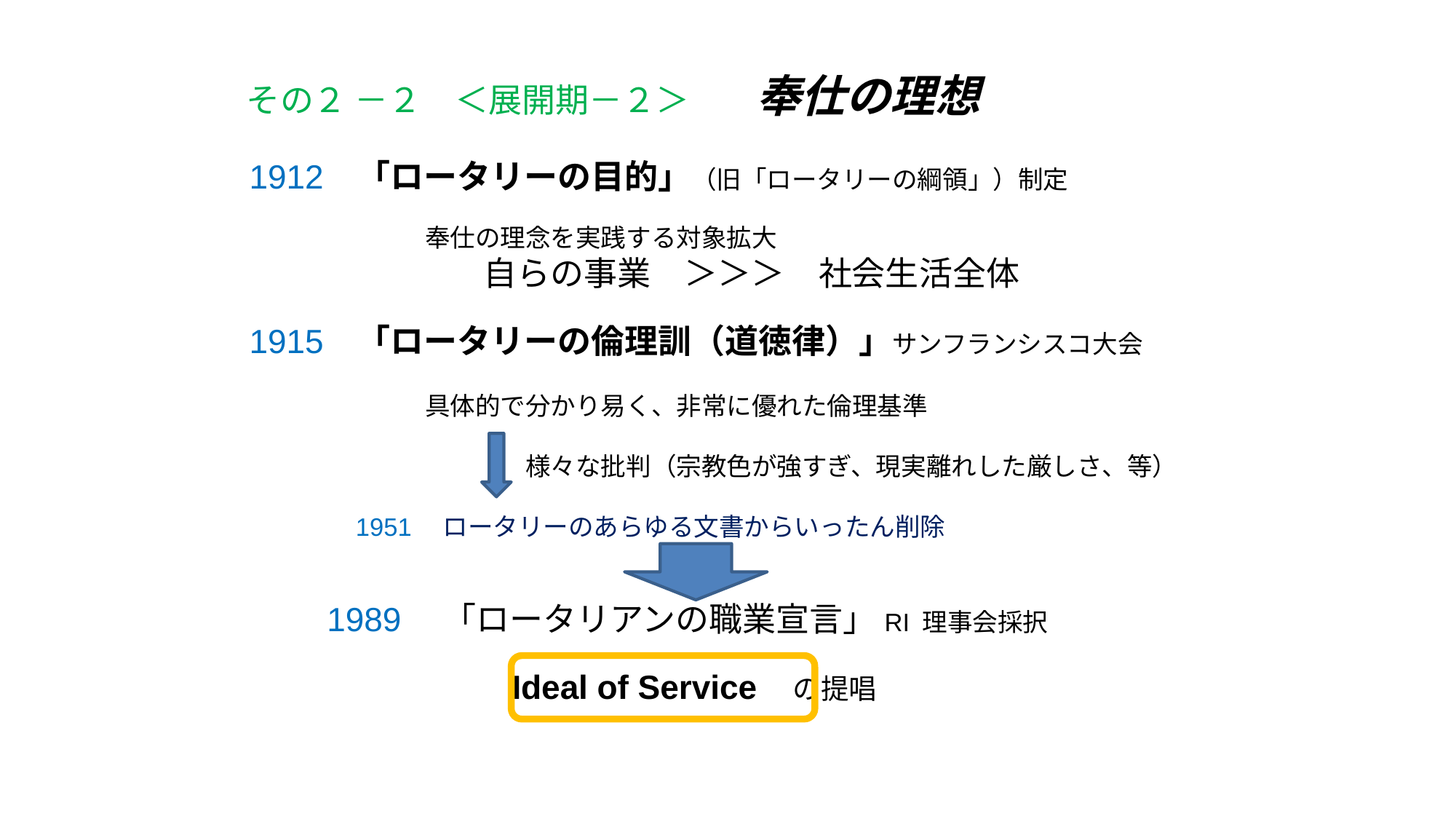

# その２ －２　＜展開期－２＞　　奉仕の理想

1912　「ロータリーの目的」（旧「ロータリーの綱領」）制定

　　　　　　　奉仕の理念を実践する対象拡大
　　　　　　　自らの事業　＞＞＞　社会生活全体

1915　「ロータリーの倫理訓（道徳律）」サンフランシスコ大会

　　　　　　　具体的で分かり易く、非常に優れた倫理基準

　　　　　　　　　　　様々な批判（宗教色が強すぎ、現実離れした厳しさ、等）

　　　　1951　ロータリーのあらゆる文書からいったん削除

　　　 1989　「ロータリアンの職業宣言」RI 理事会採択

                　　　　　　　Ideal of Service　の提唱